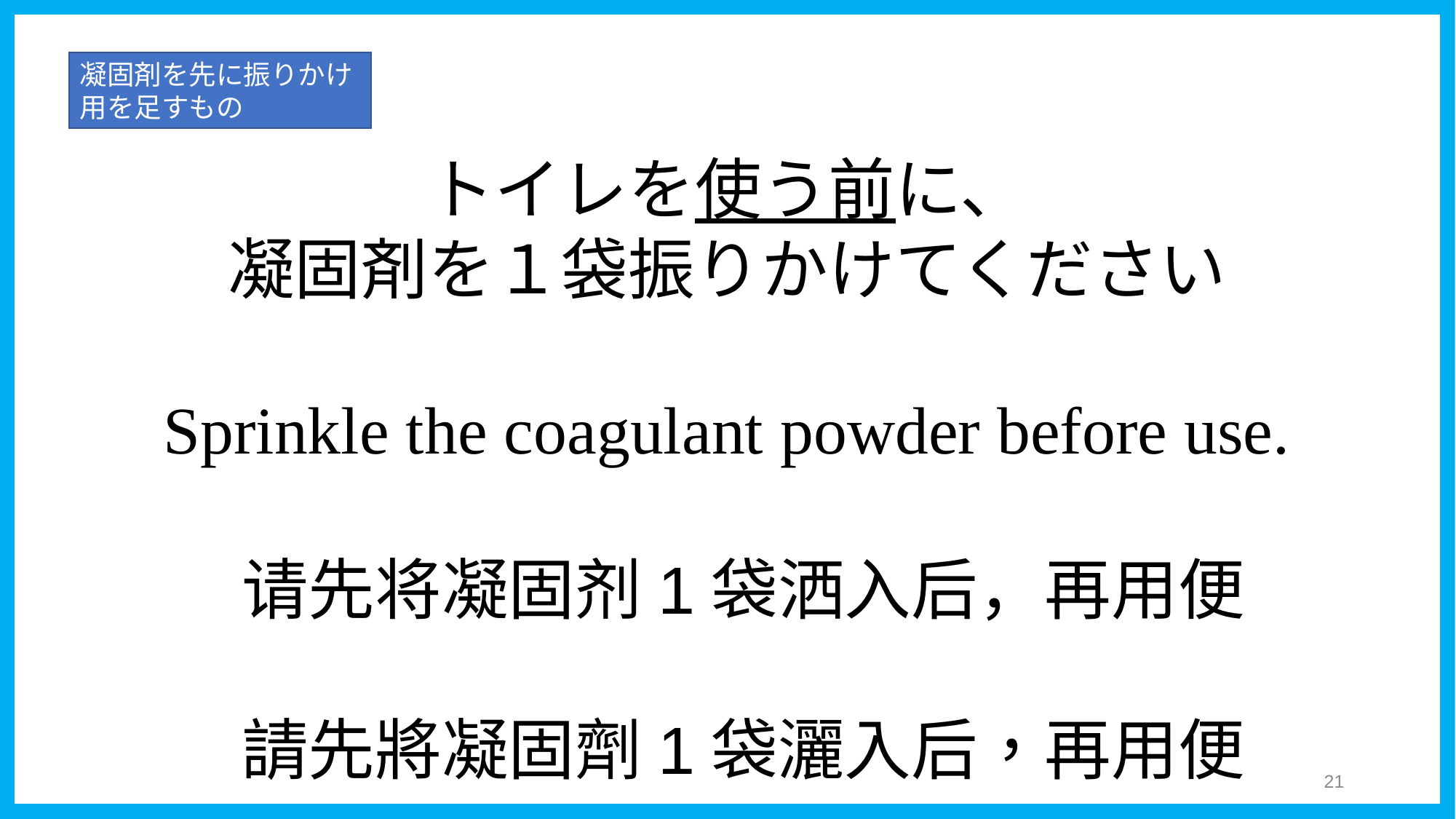

凝固剤を先に振りかけ
用を足すもの
トイレを使う前に、
凝固剤を１袋振りかけてください

Sprinkle the coagulant powder before use.

请先将凝固剂1袋洒入后，再用便

請先將凝固劑1袋灑入后，再用便

21